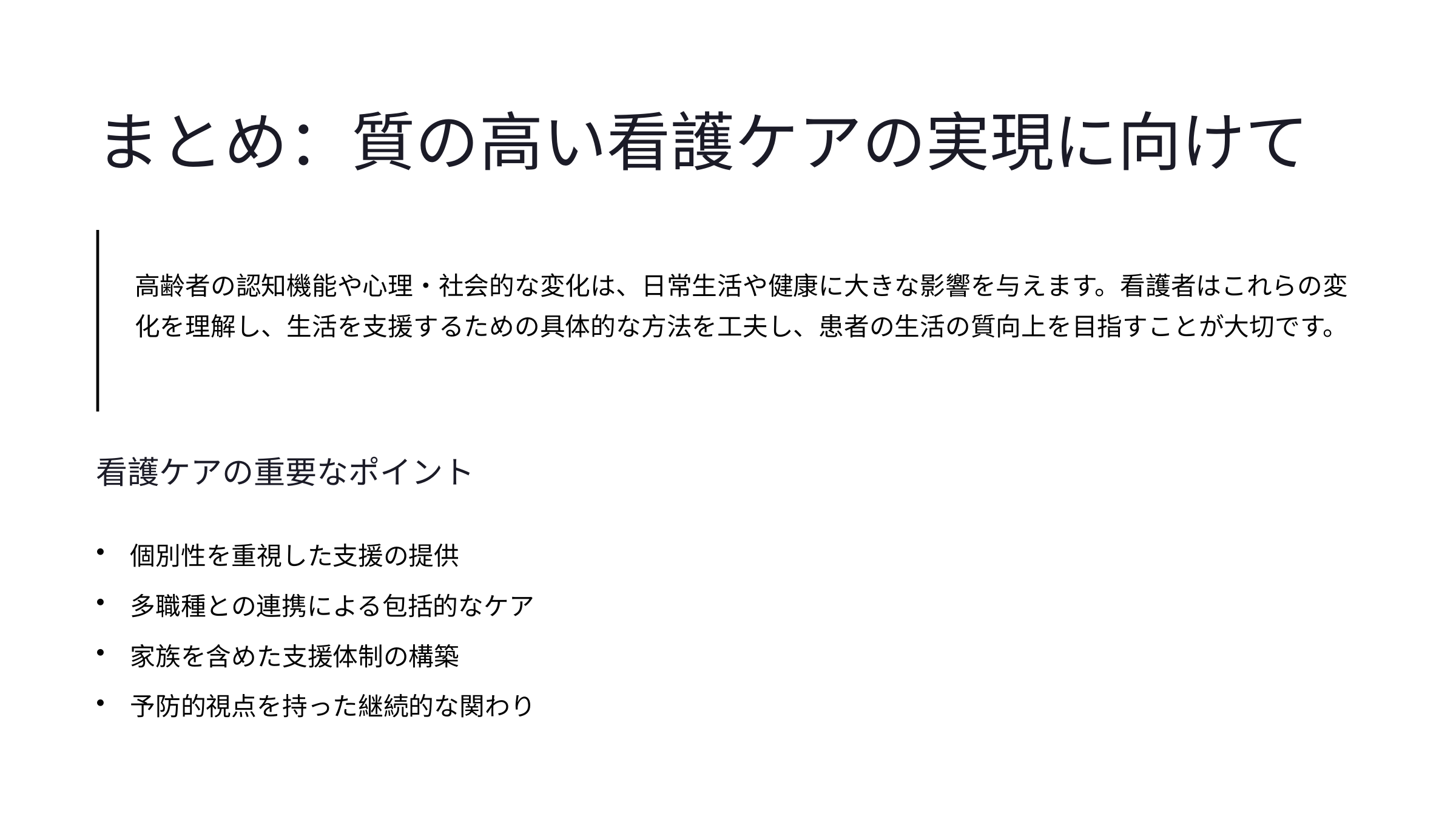

まとめ：質の高い看護ケアの実現に向けて

高齢者の認知機能や心理・社会的な変化は、日常生活や健康に大きな影響を与えます。看護者はこれらの変化を理解し、生活を支援するための具体的な方法を工夫し、患者の生活の質向上を目指すことが大切です。
看護ケアの重要なポイント
個別性を重視した支援の提供
多職種との連携による包括的なケア
家族を含めた支援体制の構築
予防的視点を持った継続的な関わり